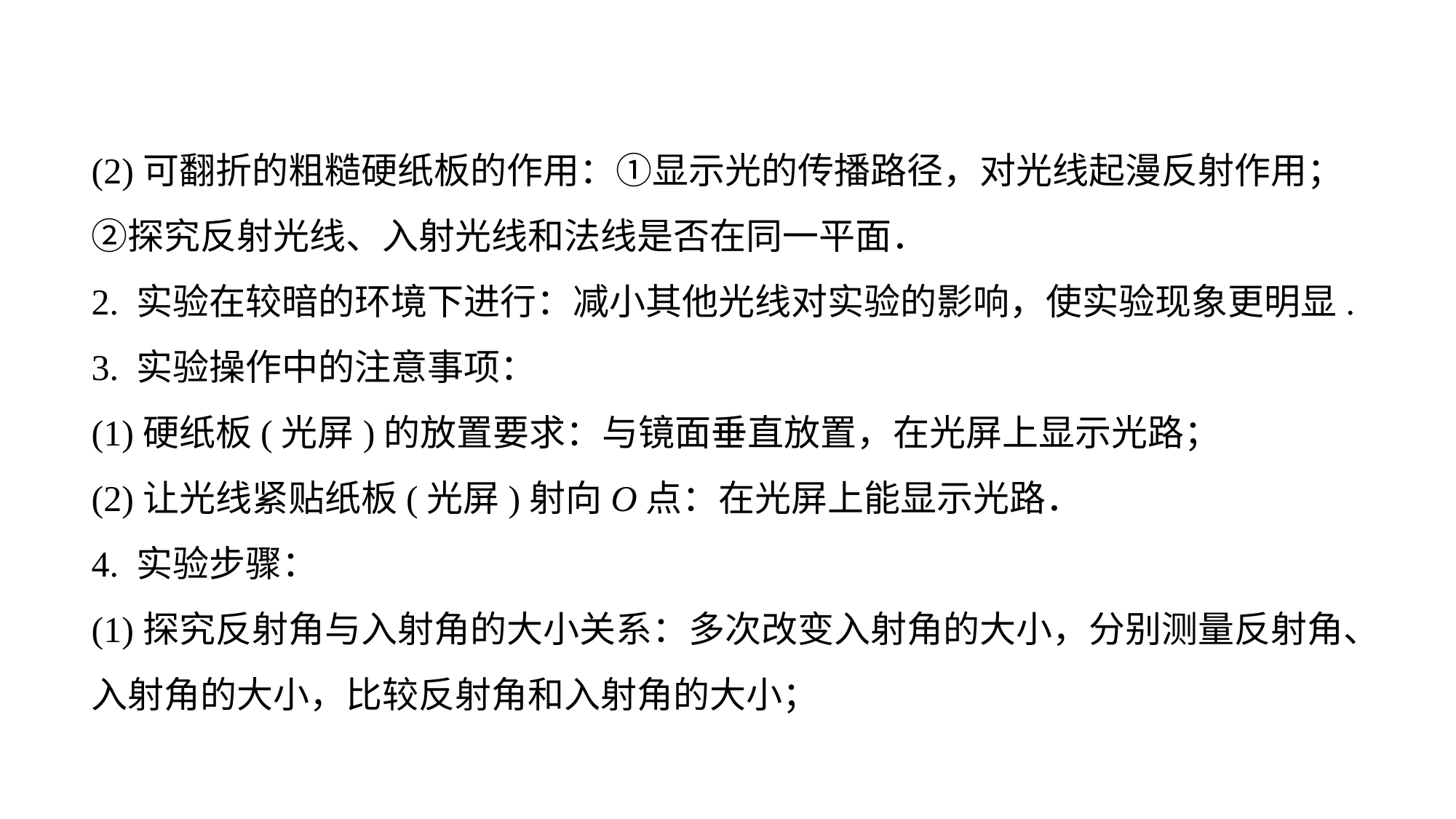

(2)可翻折的粗糙硬纸板的作用：①显示光的传播路径，对光线起漫反射作用；②探究反射光线、入射光线和法线是否在同一平面．
2. 实验在较暗的环境下进行：减小其他光线对实验的影响，使实验现象更明显.
3. 实验操作中的注意事项：
(1)硬纸板(光屏)的放置要求：与镜面垂直放置，在光屏上显示光路；
(2)让光线紧贴纸板(光屏)射向O点：在光屏上能显示光路．
4. 实验步骤：
(1)探究反射角与入射角的大小关系：多次改变入射角的大小，分别测量反射角、入射角的大小，比较反射角和入射角的大小；